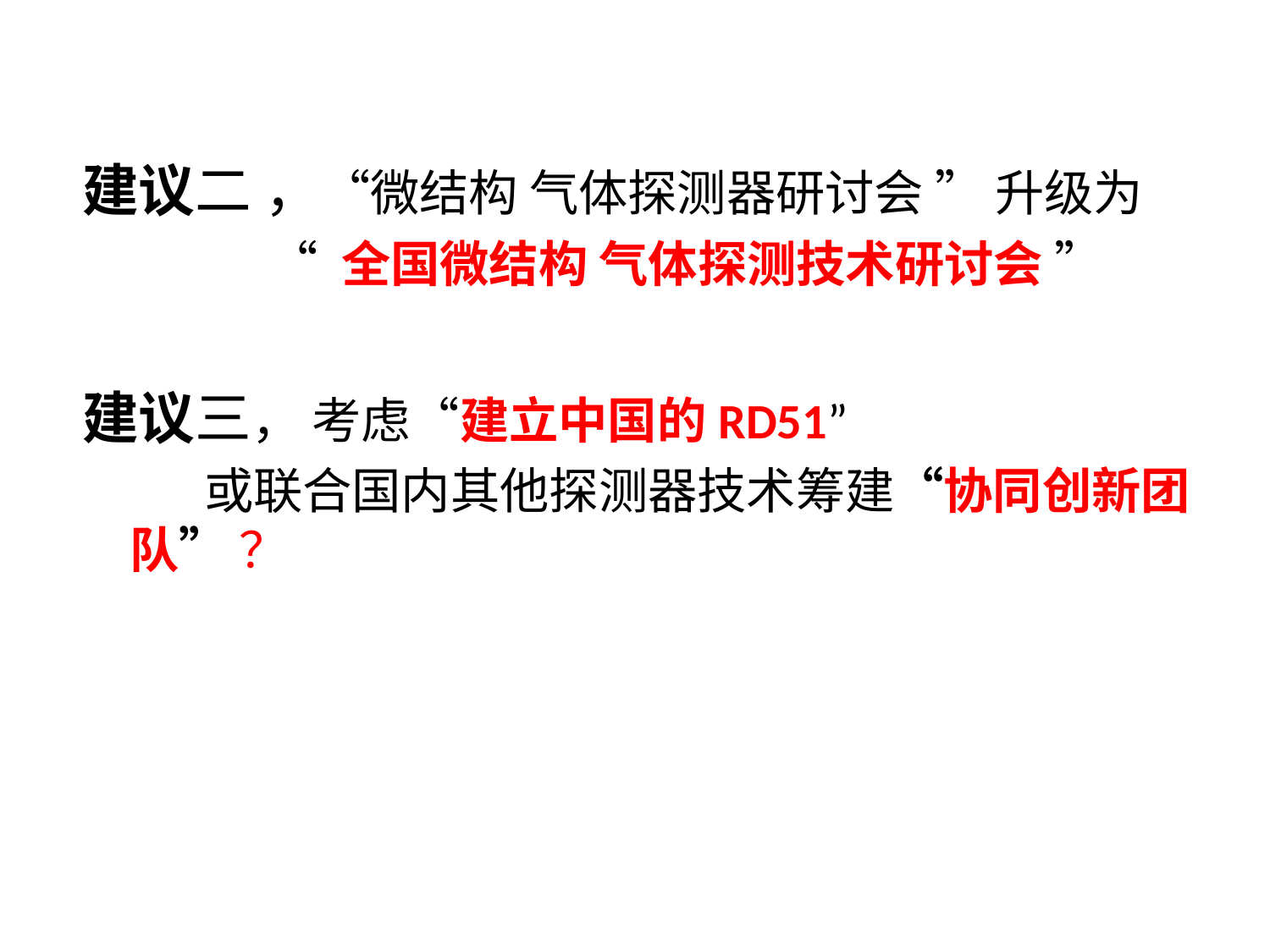

建议二 ，“微结构 气体探测器研讨会 ” 升级为
                 “ 全国微结构 气体探测技术研讨会 ”

建议三， 考虑“建立中国的RD51”
          或联合国内其他探测器技术筹建“协同创新团队” ？